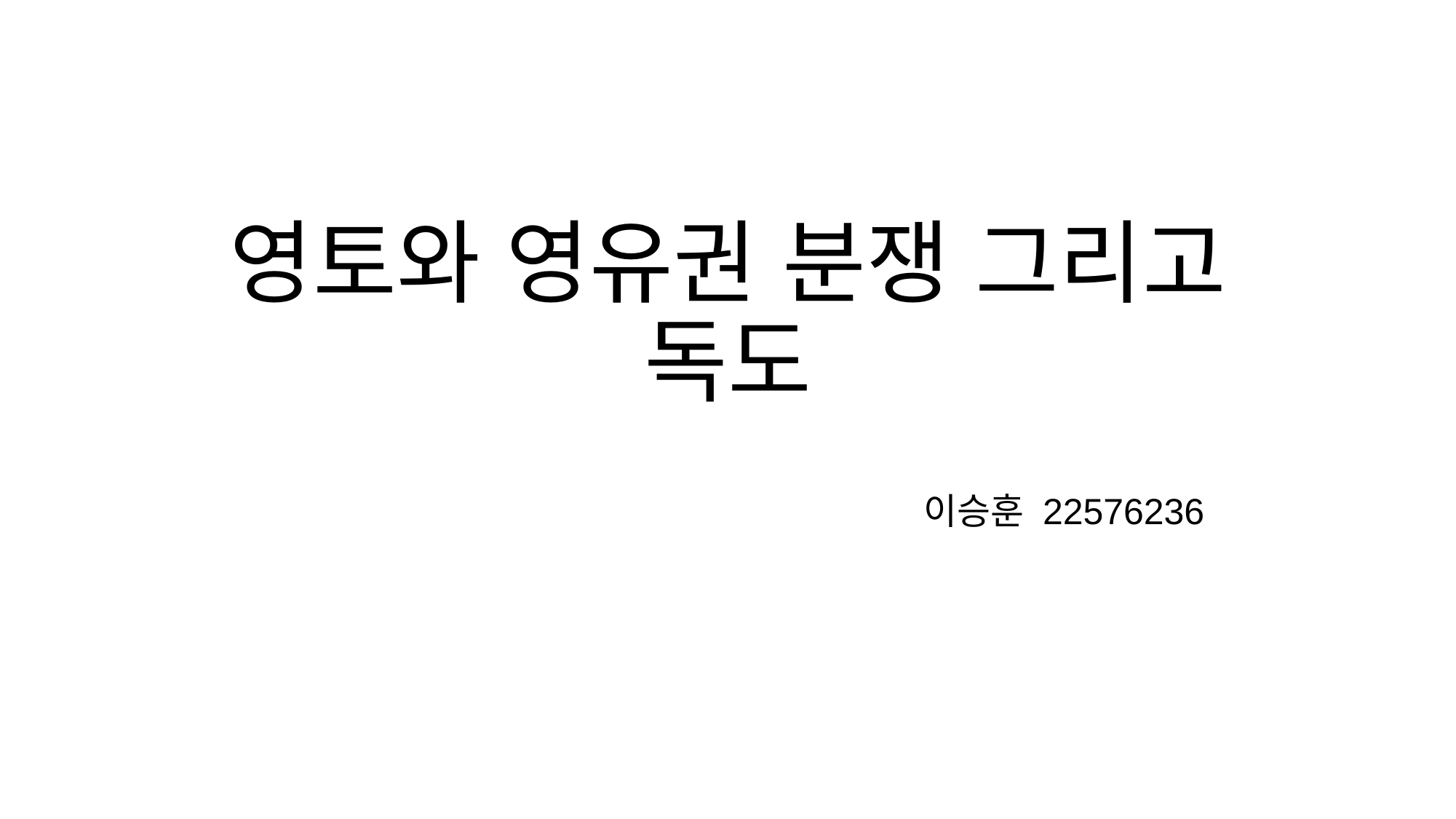

# 영토와 영유권 분쟁 그리고 독도
이승훈 22576236